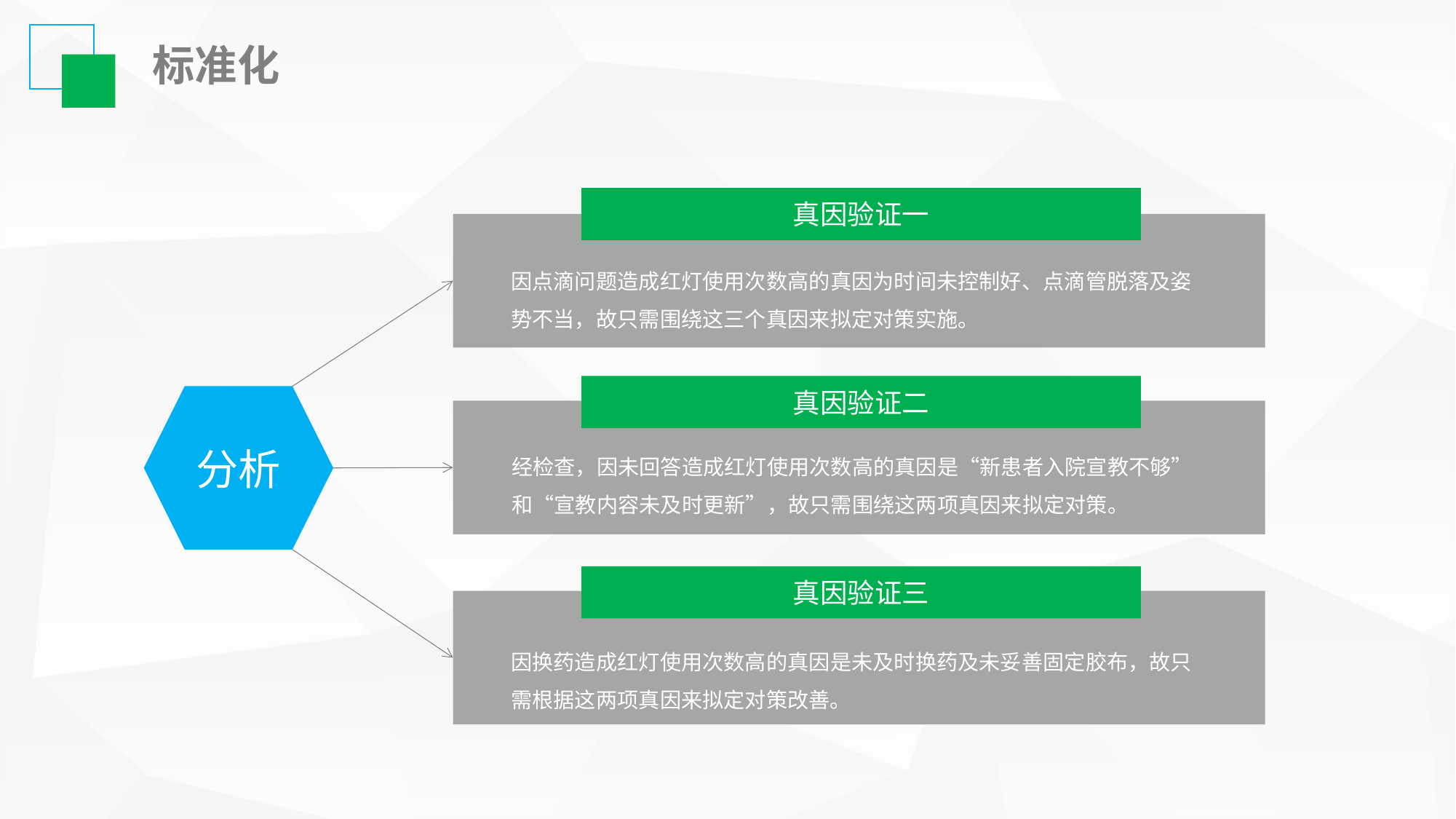

标准化
真因验证一

因点滴问题造成红灯使用次数高的真因为时间未控制好、点滴管脱落及姿势不当，故只需围绕这三个真因来拟定对策实施。
真因验证二

经检查，因未回答造成红灯使用次数高的真因是“新患者入院宣教不够”和“宣教内容未及时更新”，故只需围绕这两项真因来拟定对策。
分析
真因验证三

因换药造成红灯使用次数高的真因是未及时换药及未妥善固定胶布，故只需根据这两项真因来拟定对策改善。